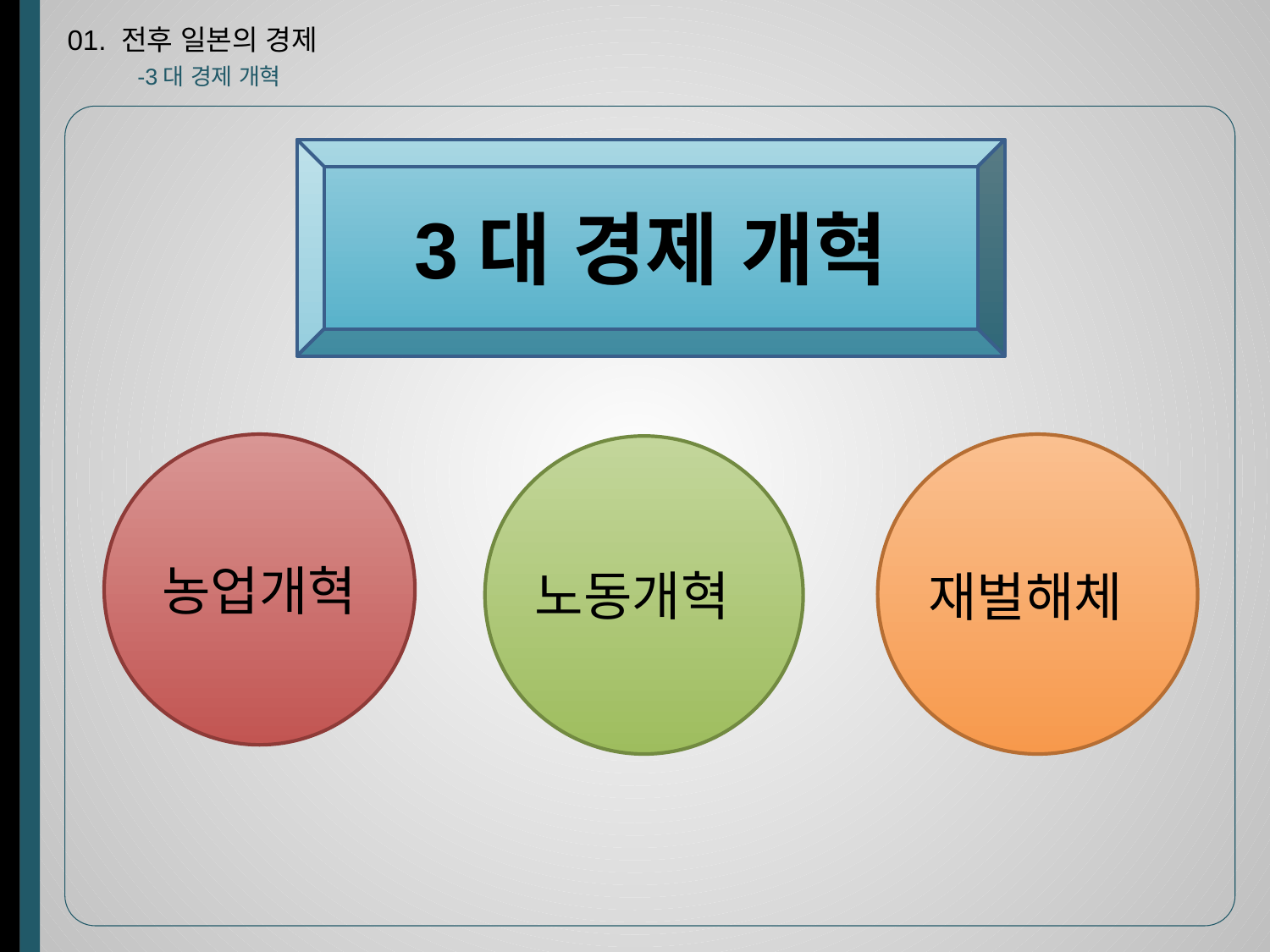

01. 전후 일본의 경제
-3대 경제 개혁

3대 경제 개혁

농업개혁
노동개혁
재벌해체